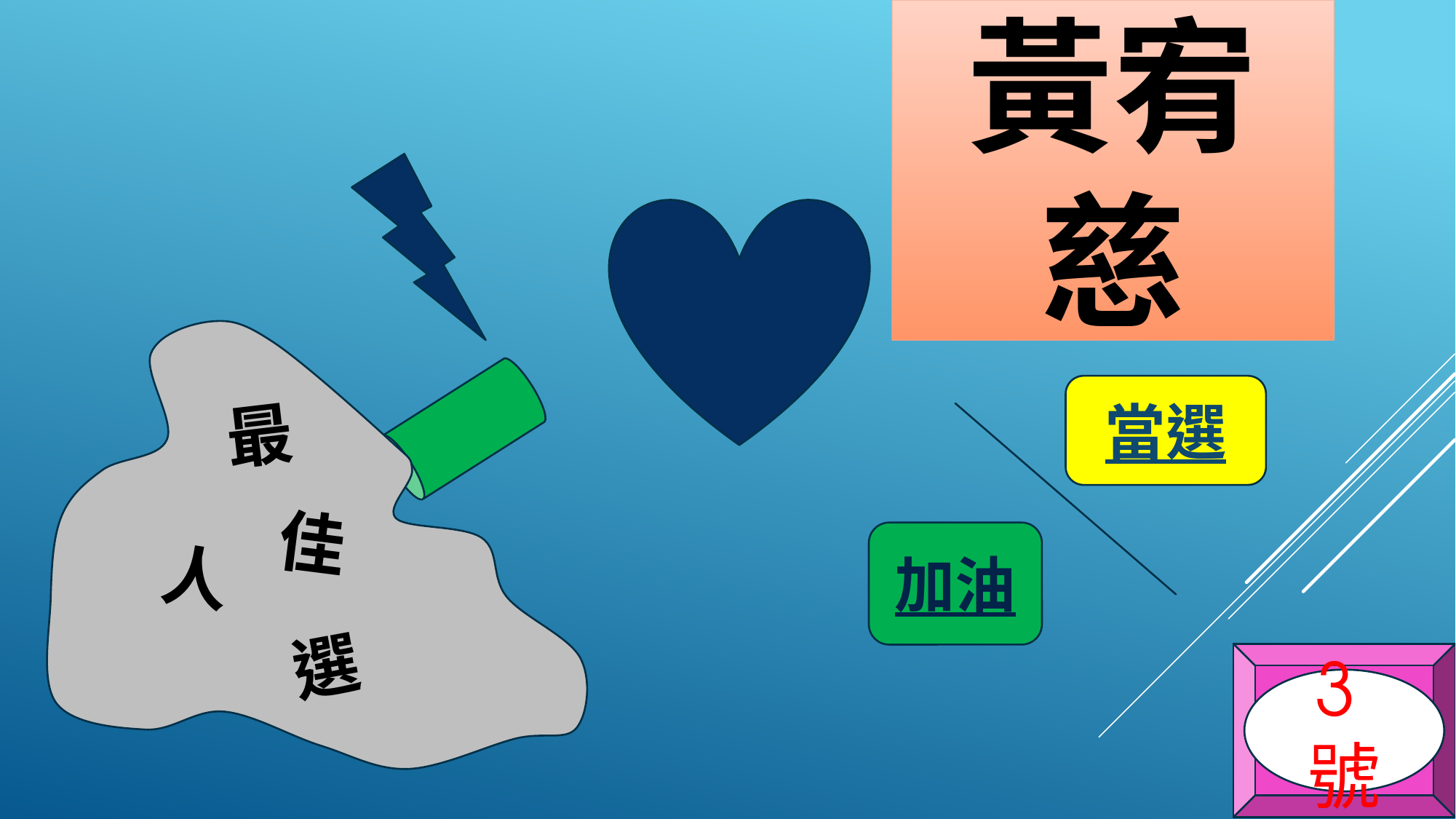

黃宥慈

當選
最
佳
人
選

加油